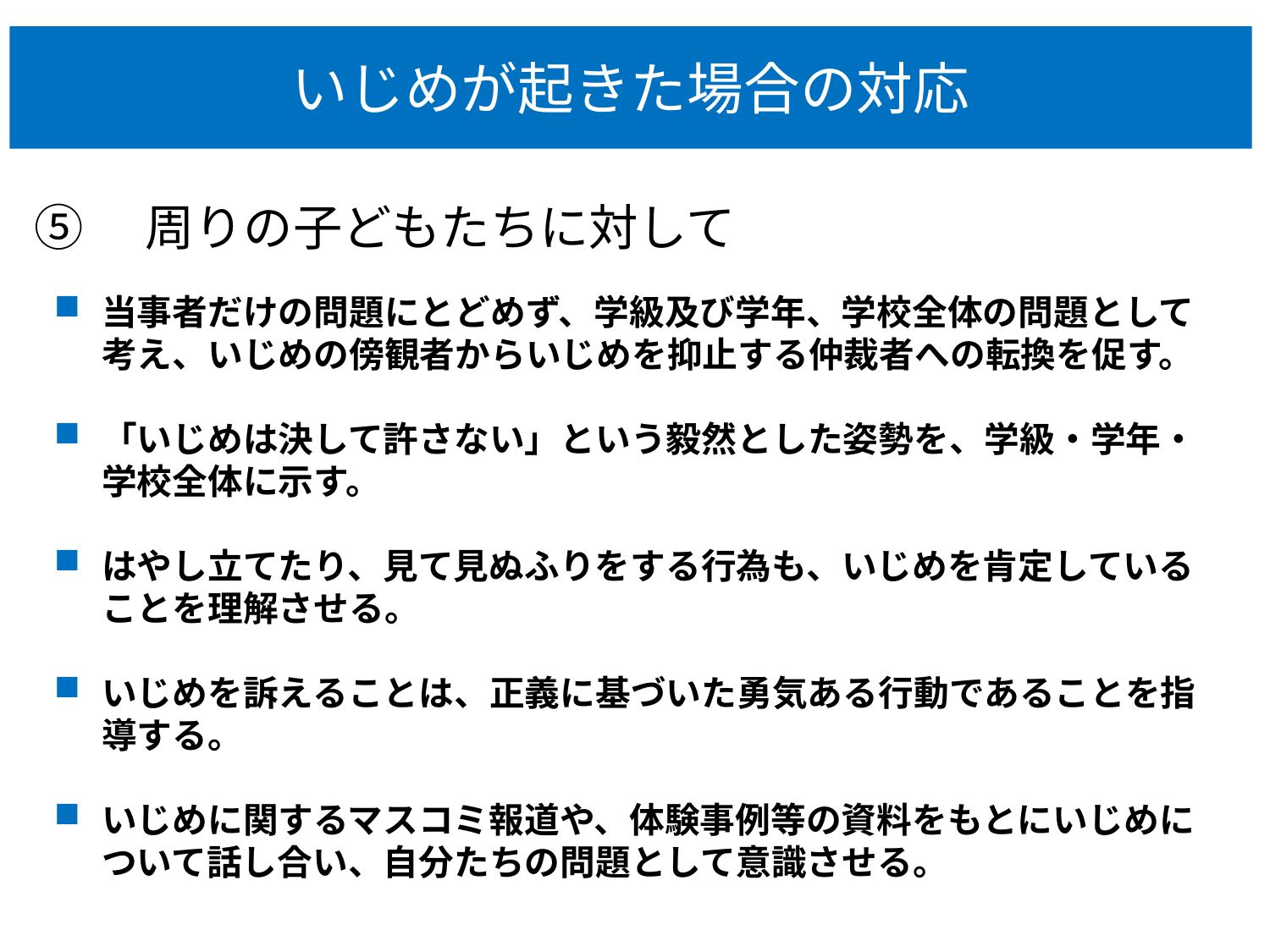

# いじめが起きた場合の対応
⑤　周りの子どもたちに対して

当事者だけの問題にとどめず、学級及び学年、学校全体の問題として考え、いじめの傍観者からいじめを抑止する仲裁者への転換を促す。

「いじめは決して許さない」という毅然とした姿勢を、学級・学年・学校全体に示す。

はやし立てたり、見て見ぬふりをする行為も、いじめを肯定していることを理解させる。

いじめを訴えることは、正義に基づいた勇気ある行動であることを指導する。

いじめに関するマスコミ報道や、体験事例等の資料をもとにいじめについて話し合い、自分たちの問題として意識させる。